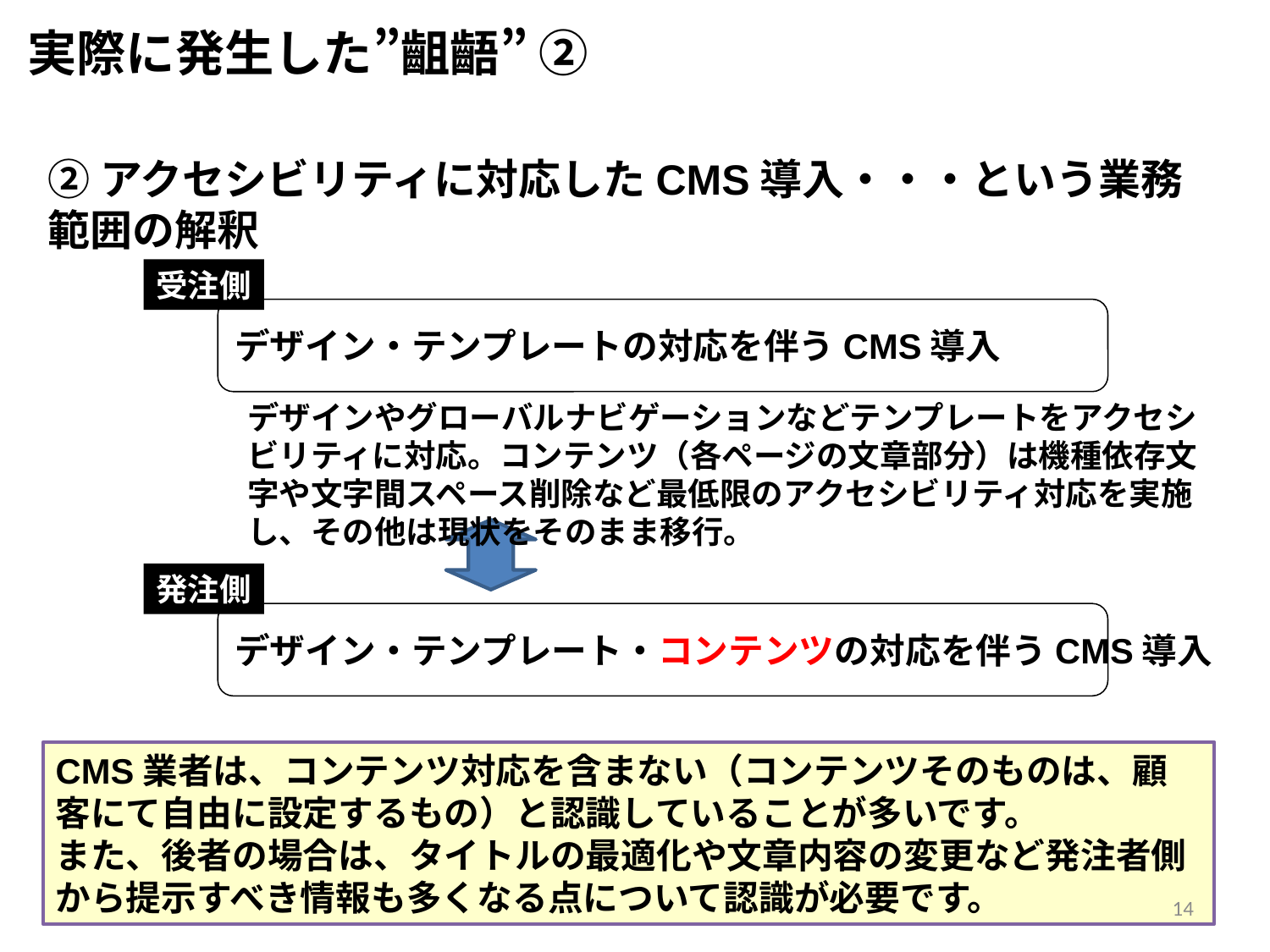

実際に発生した”齟齬” ②
②アクセシビリティに対応したCMS導入・・・という業務範囲の解釈
受注側
デザイン・テンプレートの対応を伴うCMS導入
デザインやグローバルナビゲーションなどテンプレートをアクセシビリティに対応。コンテンツ（各ページの文章部分）は機種依存文字や文字間スペース削除など最低限のアクセシビリティ対応を実施し、その他は現状をそのまま移行。

発注側
デザイン・テンプレート・コンテンツの対応を伴うCMS導入
CMS業者は、コンテンツ対応を含まない（コンテンツそのものは、顧客にて自由に設定するもの）と認識していることが多いです。
また、後者の場合は、タイトルの最適化や文章内容の変更など発注者側から提示すべき情報も多くなる点について認識が必要です。
14